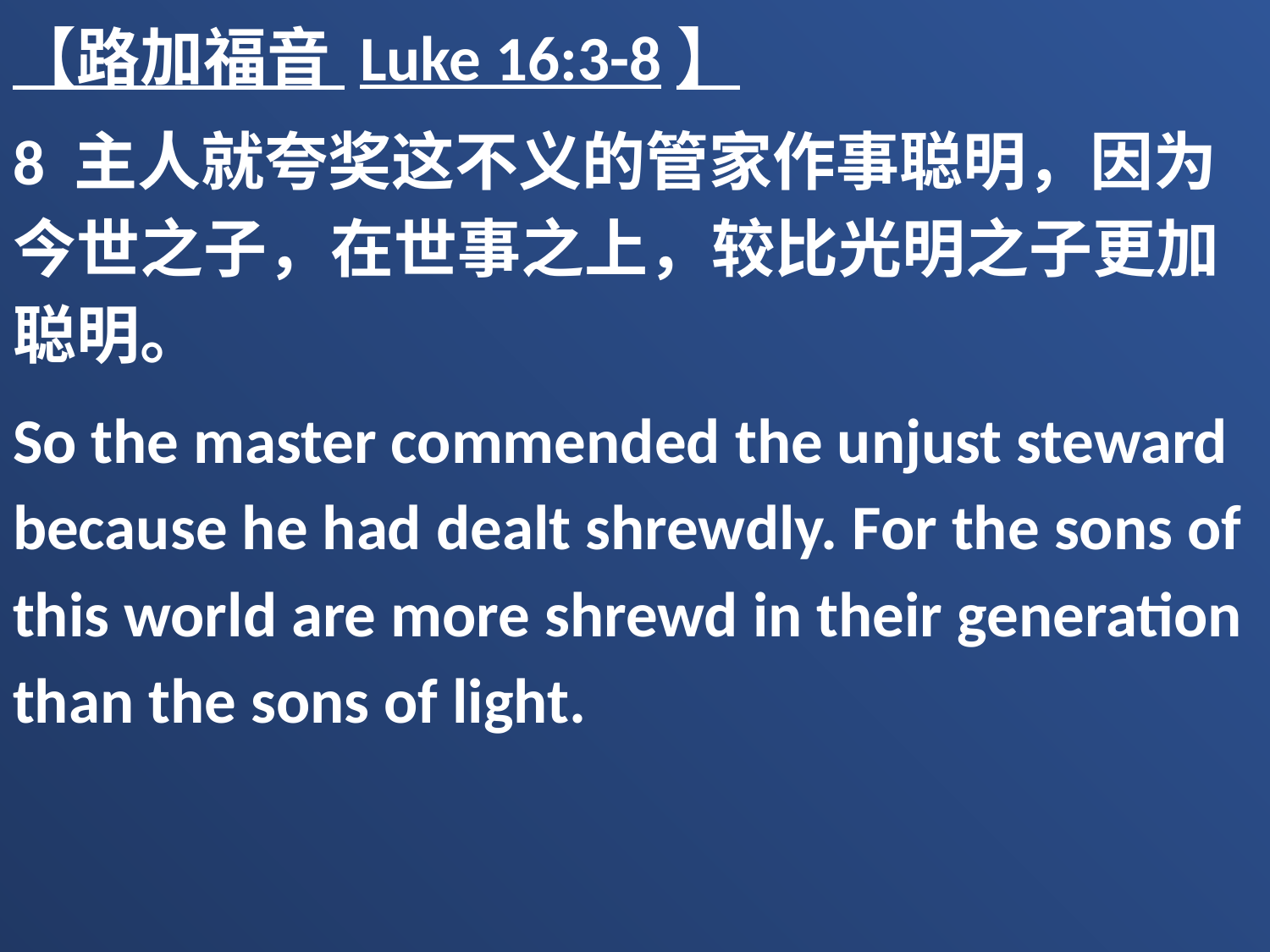

【路加福音 Luke 16:3-8】
8 主人就夸奖这不义的管家作事聪明，因为今世之子，在世事之上，较比光明之子更加聪明。
So the master commended the unjust steward because he had dealt shrewdly. For the sons of this world are more shrewd in their generation than the sons of light.